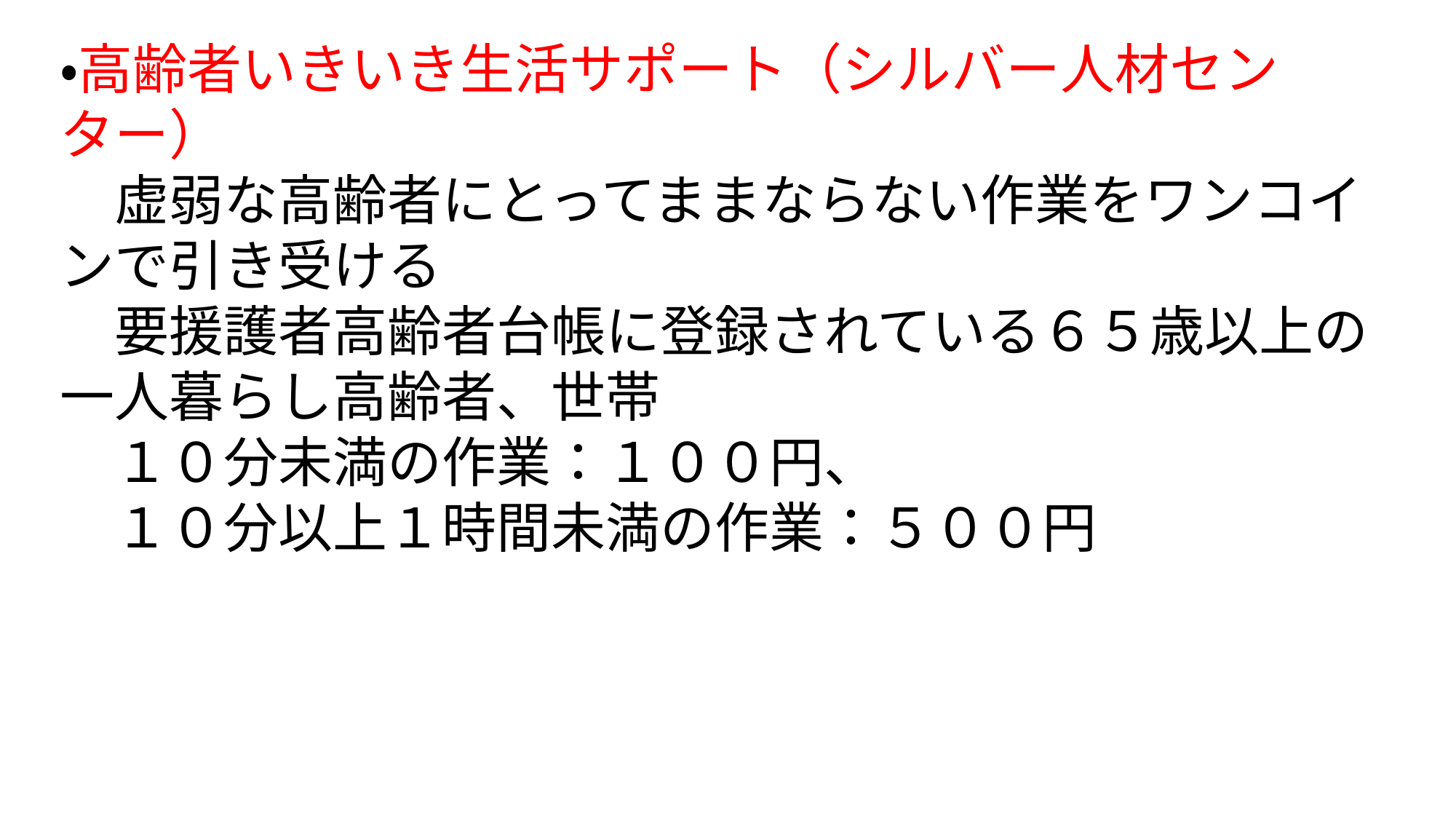

・高齢者いきいき生活サポート（シルバー人材センター）
　虚弱な高齢者にとってままならない作業をワンコインで引き受ける
　要援護者高齢者台帳に登録されている６５歳以上の一人暮らし高齢者、世帯
　１０分未満の作業：１００円、
　１０分以上１時間未満の作業：５００円